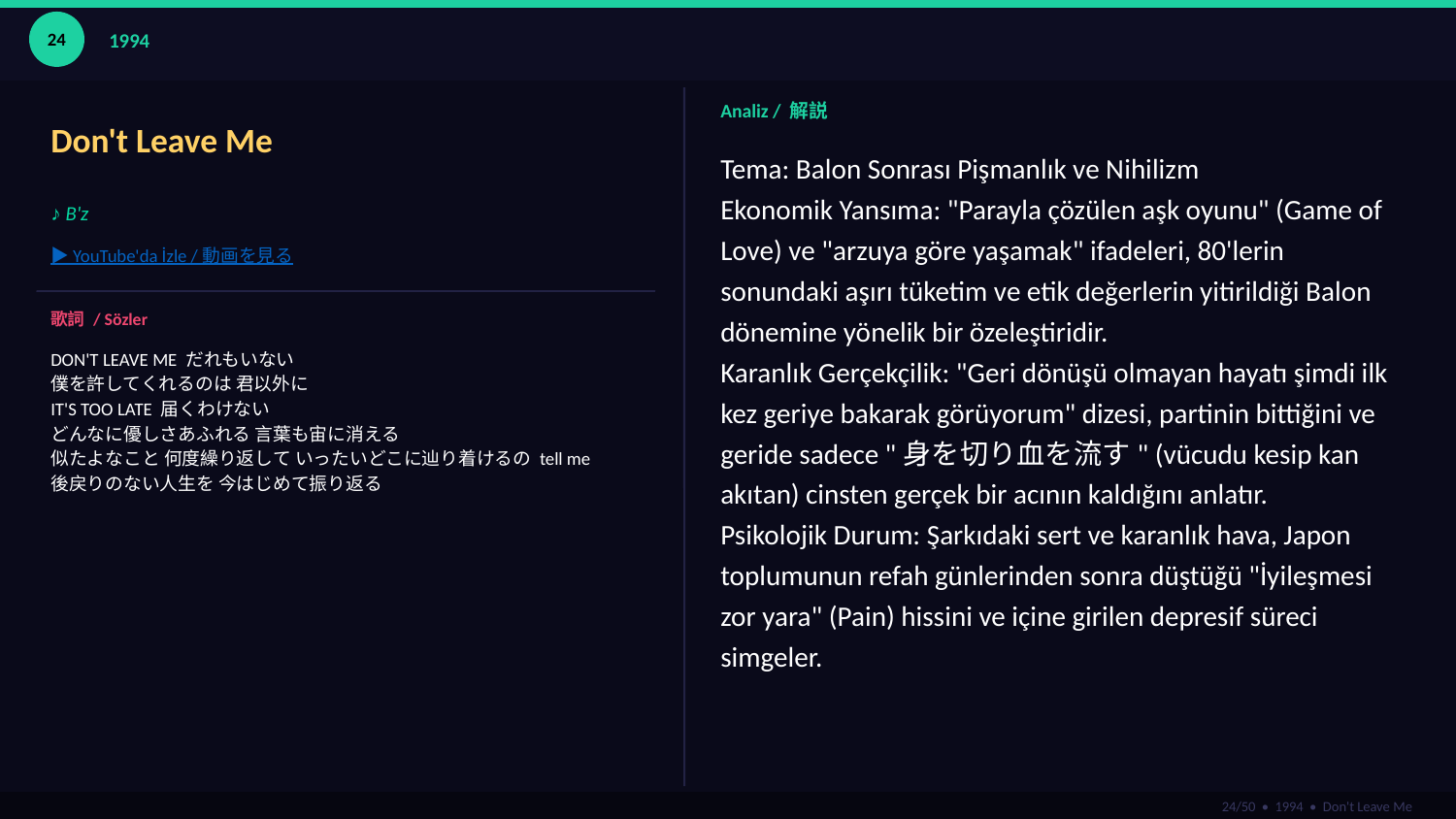

24
1994
Don't Leave Me

Analiz / 解説
Tema: Balon Sonrası Pişmanlık ve Nihilizm
Ekonomik Yansıma: "Parayla çözülen aşk oyunu" (Game of Love) ve "arzuya göre yaşamak" ifadeleri, 80'lerin sonundaki aşırı tüketim ve etik değerlerin yitirildiği Balon dönemine yönelik bir özeleştiridir.
Karanlık Gerçekçilik: "Geri dönüşü olmayan hayatı şimdi ilk kez geriye bakarak görüyorum" dizesi, partinin bittiğini ve geride sadece "身を切り血を流す" (vücudu kesip kan akıtan) cinsten gerçek bir acının kaldığını anlatır.
Psikolojik Durum: Şarkıdaki sert ve karanlık hava, Japon toplumunun refah günlerinden sonra düştüğü "İyileşmesi zor yara" (Pain) hissini ve içine girilen depresif süreci simgeler.
♪ B'z
▶ YouTube'da İzle / 動画を見る

歌詞 / Sözler
DON'T LEAVE ME だれもいない
僕を許してくれるのは 君以外に
IT'S TOO LATE 届くわけない
どんなに優しさあふれる 言葉も宙に消える
似たよなこと 何度繰り返して いったいどこに辿り着けるの tell me
後戻りのない人生を 今はじめて振り返る

24/50  •  1994  •  Don't Leave Me